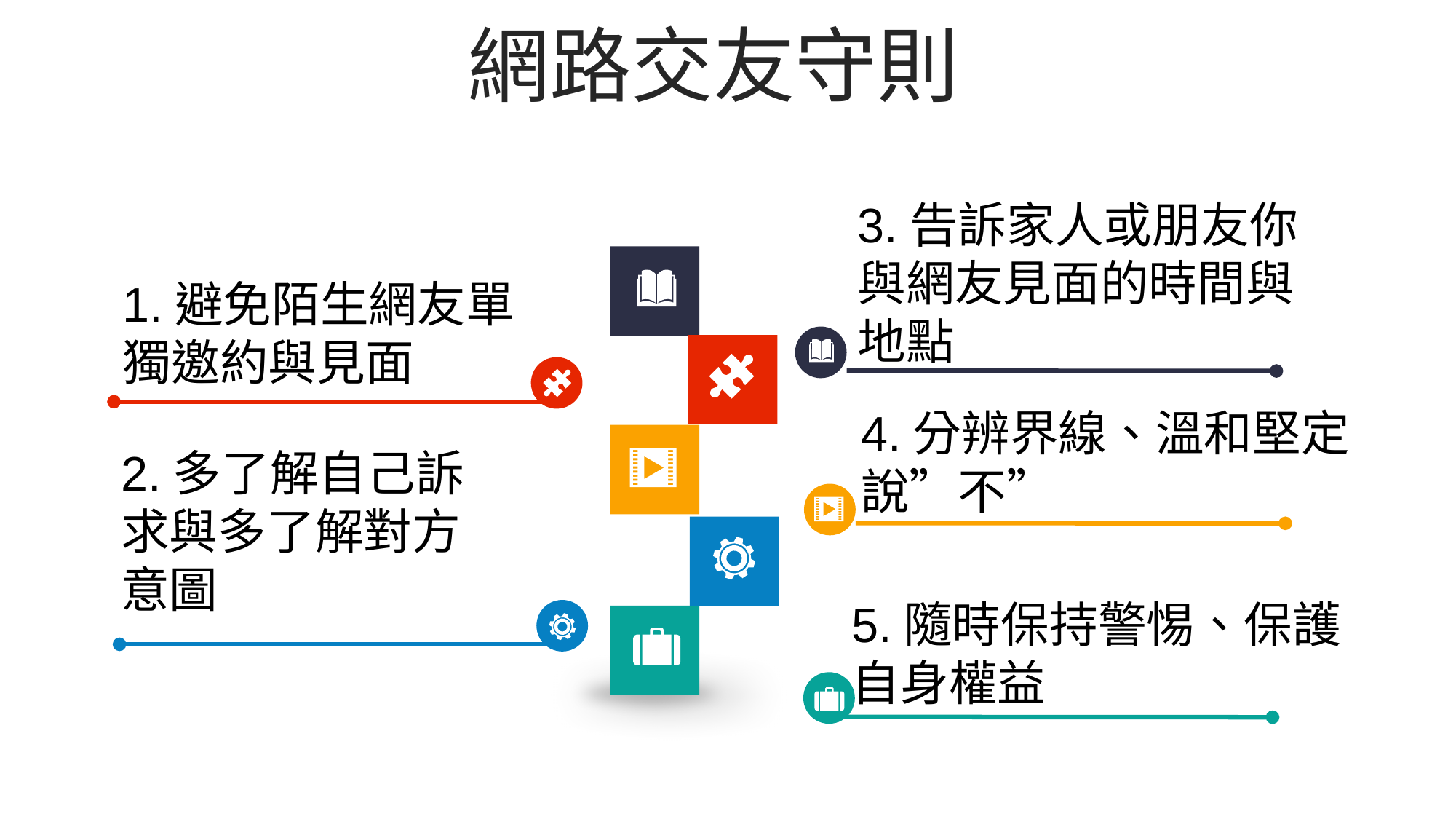

網路交友守則
3.告訴家人或朋友你與網友見面的時間與地點

1.避免陌生網友單獨邀約與見面

4.分辨界線、溫和堅定說”不”
2.多了解自己訴求與多了解對方意圖

5.隨時保持警惕、保護自身權益